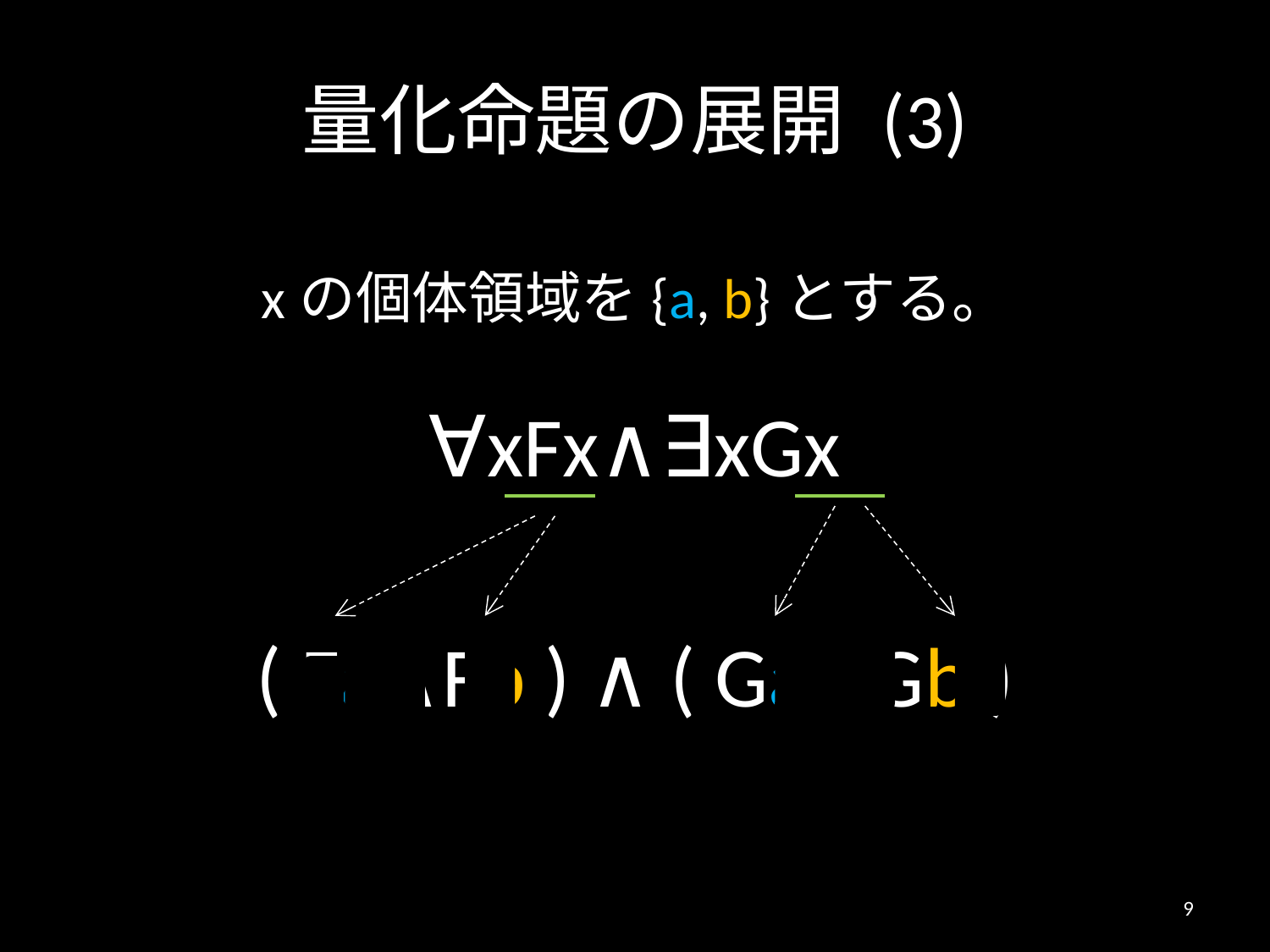

# 量化命題の展開 (3)
xの個体領域を{a, b}とする。
∀xFx∧∃xGx
( Fa∧Fb ) ∧ ( Ga∨Gb )

9